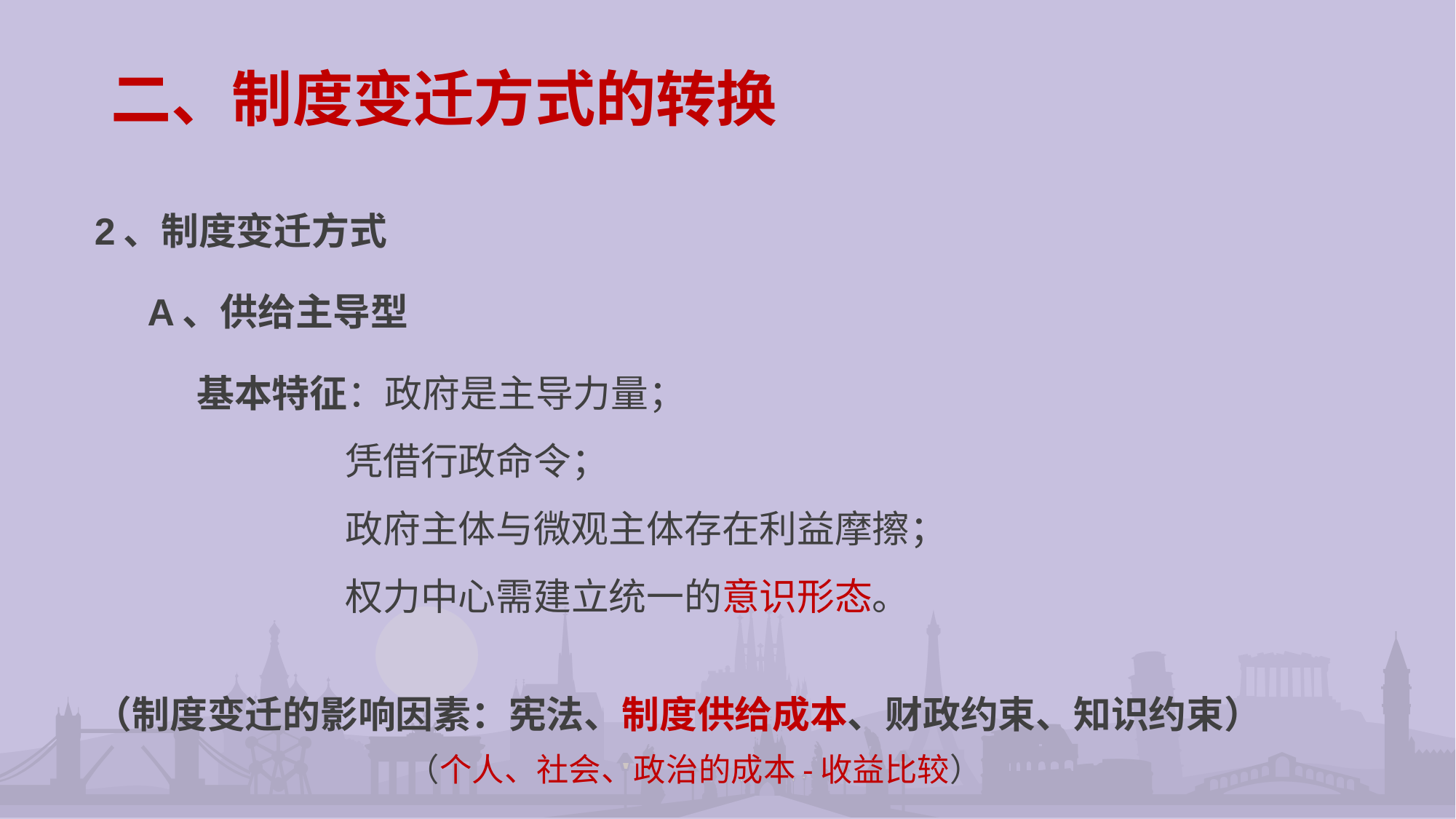

# 二、制度变迁方式的转换
2、制度变迁方式
     A、供给主导型
           基本特征：政府是主导力量；
                             凭借行政命令；
                             政府主体与微观主体存在利益摩擦；
                             权力中心需建立统一的意识形态。

（制度变迁的影响因素：宪法、制度供给成本、财政约束、知识约束）
                                          （个人、社会、政治的成本-收益比较）